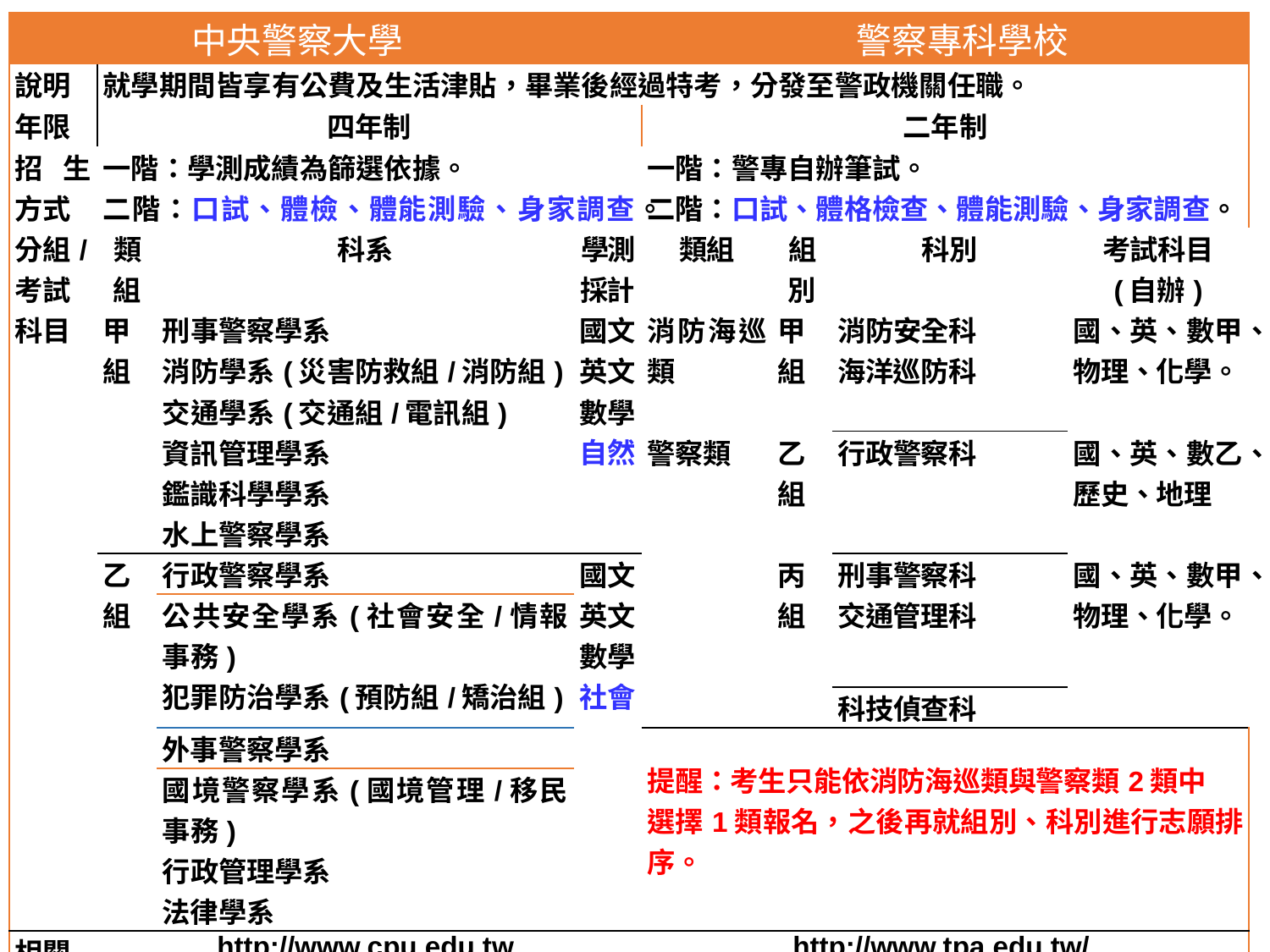

|  | 中央警察大學 |  |  |  |  |  | 警察專科學校 |  |
| --- | --- | --- | --- | --- | --- | --- | --- | --- |
| 說明 | 就學期間皆享有公費及生活津貼，畢業後經過特考，分發至警政機關任職。 |  |  |  |  |  |  |  |
| 年限 | 四年制 |  |  | 二年制 |  |  |  |  |
| 招生方式 | 一階：學測成績為篩選依據。 二階：口試、體檢、體能測驗、身家調查。 |  |  | 一階：警專自辦筆試。 二階：口試、體格檢查、體能測驗、身家調查。 |  |  |  |  |
| 分組/ 考試 科目 | 類組 | 科系 | 學測採計 | 類組 | 組別 | 科別 |  | 考試科目 (自辦) |
|  | 甲組 | 刑事警察學系 | 國文 英文 數學 自然 | 消防海巡類 | 甲組 | 消防安全科 |  | 國、英、數甲、物理、化學。 |
|  |  | 消防學系(災害防救組/消防組) |  |  |  | 海洋巡防科 |  |  |
|  |  | 交通學系(交通組/電訊組) |  |  |  |  |  |  |
|  |  | 資訊管理學系 |  | 警察類 | 乙組 | 行政警察科 |  | 國、英、數乙、歷史、地理 |
|  |  | 鑑識科學學系 |  |  |  |  |  |  |
|  |  | 水上警察學系 |  |  |  |  |  |  |
|  | 乙組 | 行政警察學系 | 國文 英文 數學 社會 |  | 丙組 | 刑事警察科 |  | 國、英、數甲、物理、化學。 |
|  |  | 公共安全學系(社會安全/情報事務) |  |  |  | 交通管理科 |  |  |
|  |  | 犯罪防治學系(預防組/矯治組) |  |  |  |  |  |  |
|  |  |  |  |  |  | 科技偵查科 |  |  |
|  |  | 外事警察學系 |  | 提醒：考生只能依消防海巡類與警察類2類中 選擇1類報名，之後再就組別、科別進行志願排序。 |  |  |  |  |
|  |  | 國境警察學系(國境管理/移民事務) |  |  |  |  |  |  |
|  |  | 行政管理學系 |  |  |  |  |  |  |
|  |  | 法律學系 |  |  |  |  |  |  |
| 相關 網站 | http://www.cpu.edu.tw |  |  | http://www.tpa.edu.tw/ |  |  |  |  |